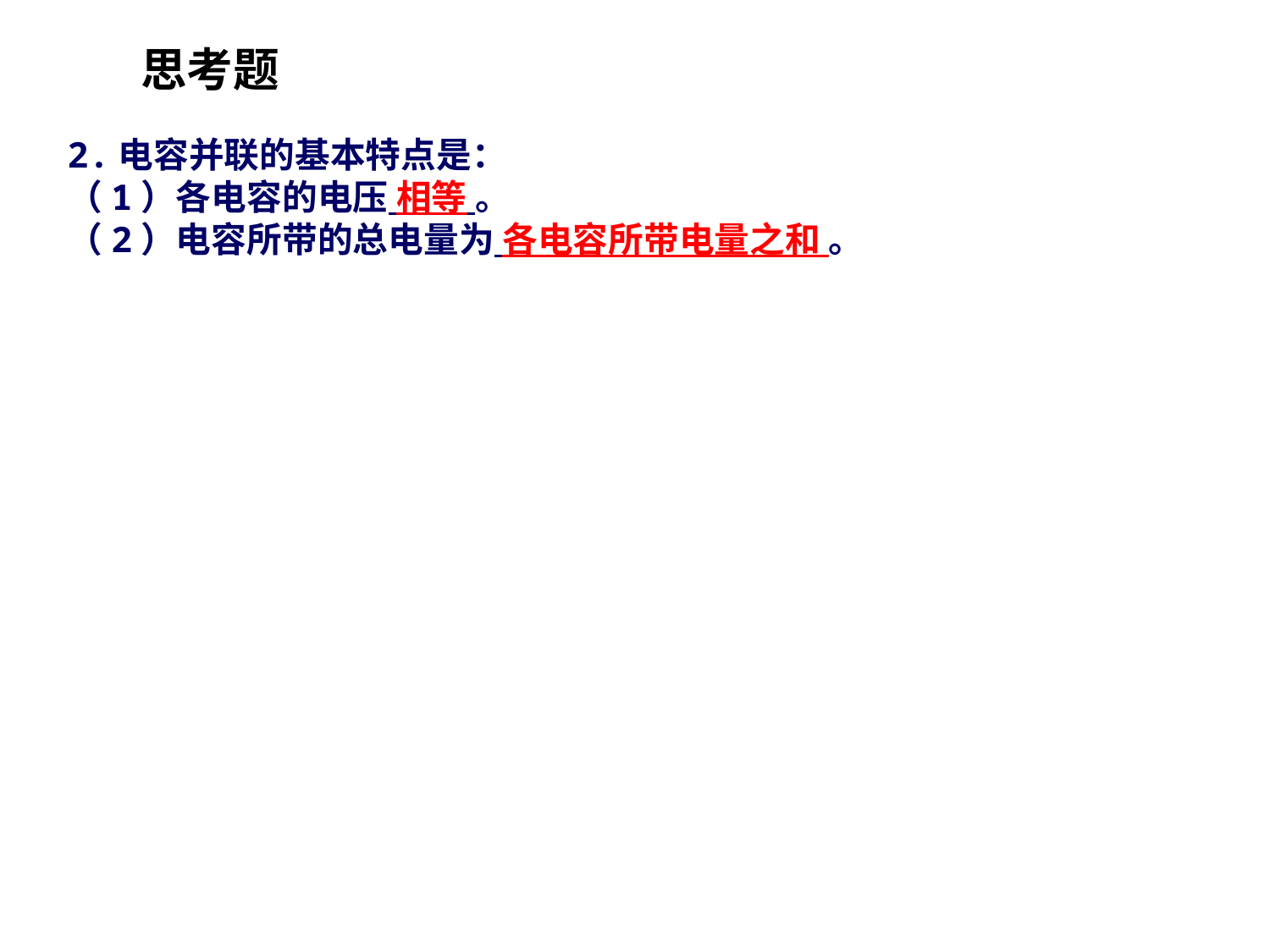

思考题
2.电容并联的基本特点是：
（1）各电容的电压 相等 。
（2）电容所带的总电量为 各电容所带电量之和 。